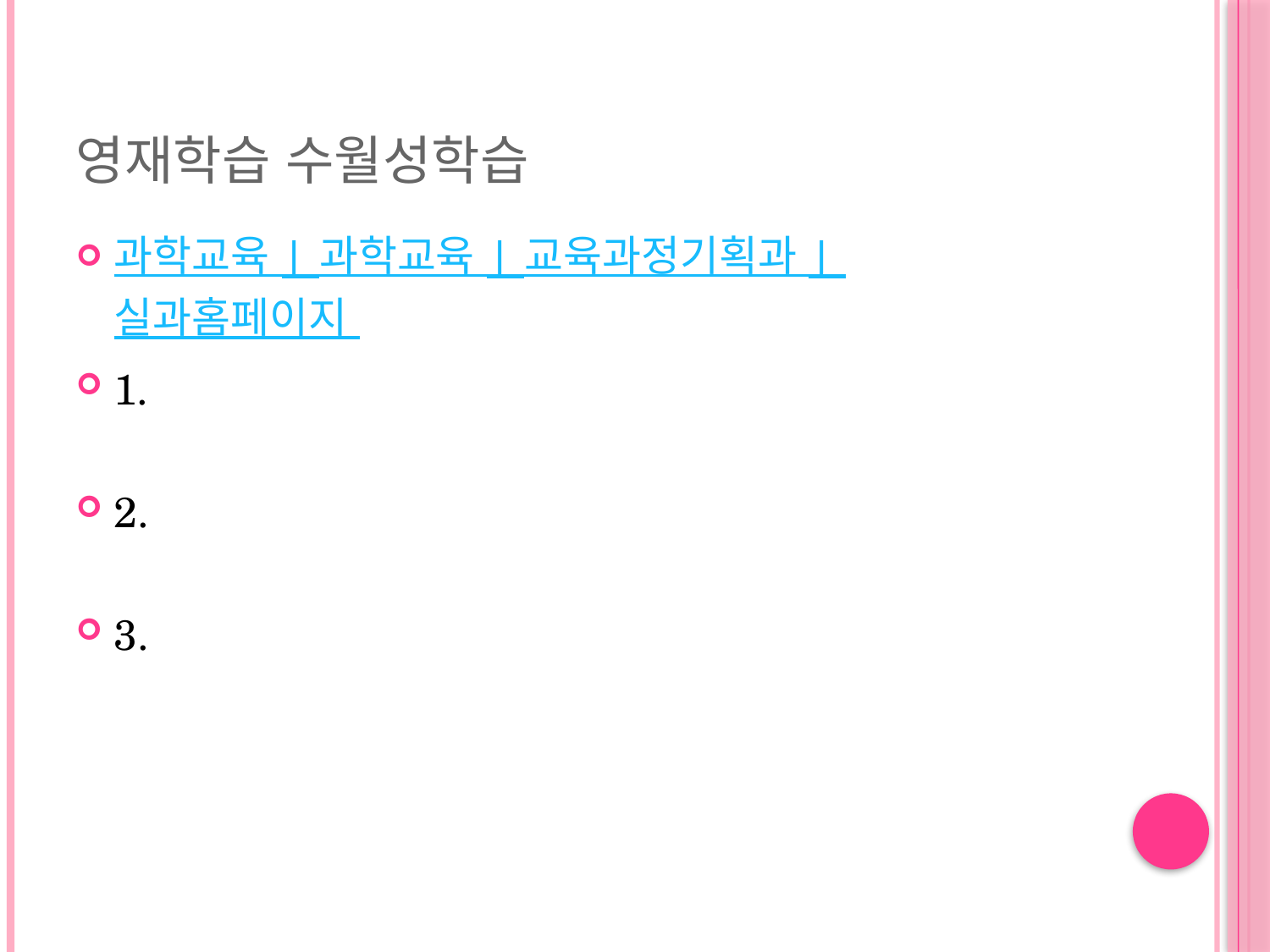

# 영재학습 수월성학습
과학교육 | 과학교육 | 교육과정기획과 | 실과홈페이지
1.

2.

3.